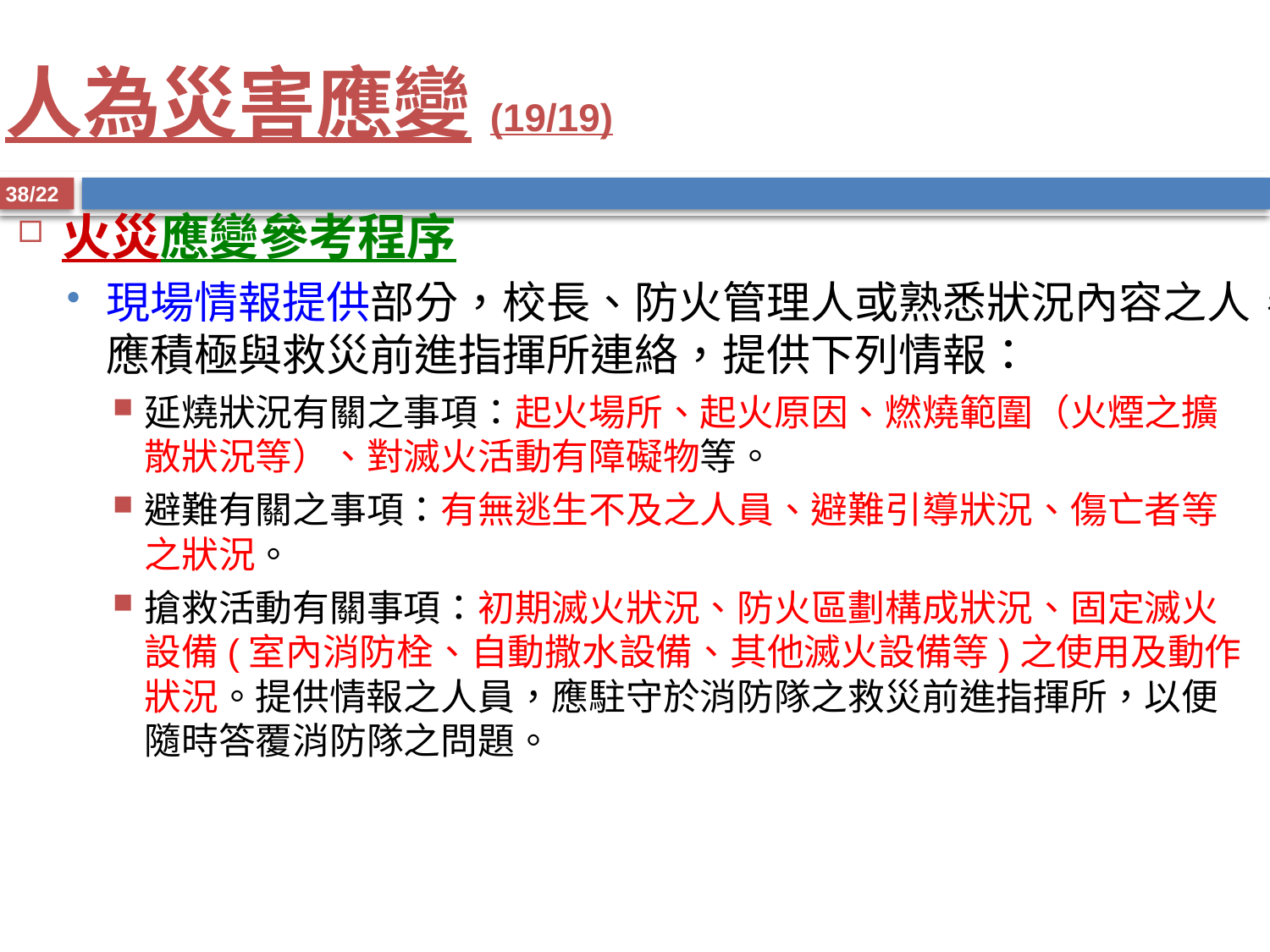

# 人為災害應變(19/19)
38/22
火災應變參考程序
現場情報提供部分，校長、防火管理人或熟悉狀況內容之人，應積極與救災前進指揮所連絡，提供下列情報：
延燒狀況有關之事項：起火場所、起火原因、燃燒範圍（火煙之擴散狀況等）、對滅火活動有障礙物等。
避難有關之事項：有無逃生不及之人員、避難引導狀況、傷亡者等之狀況。
搶救活動有關事項：初期滅火狀況、防火區劃構成狀況、固定滅火設備(室內消防栓、自動撒水設備、其他滅火設備等)之使用及動作狀況。提供情報之人員，應駐守於消防隊之救災前進指揮所，以便隨時答覆消防隊之問題。